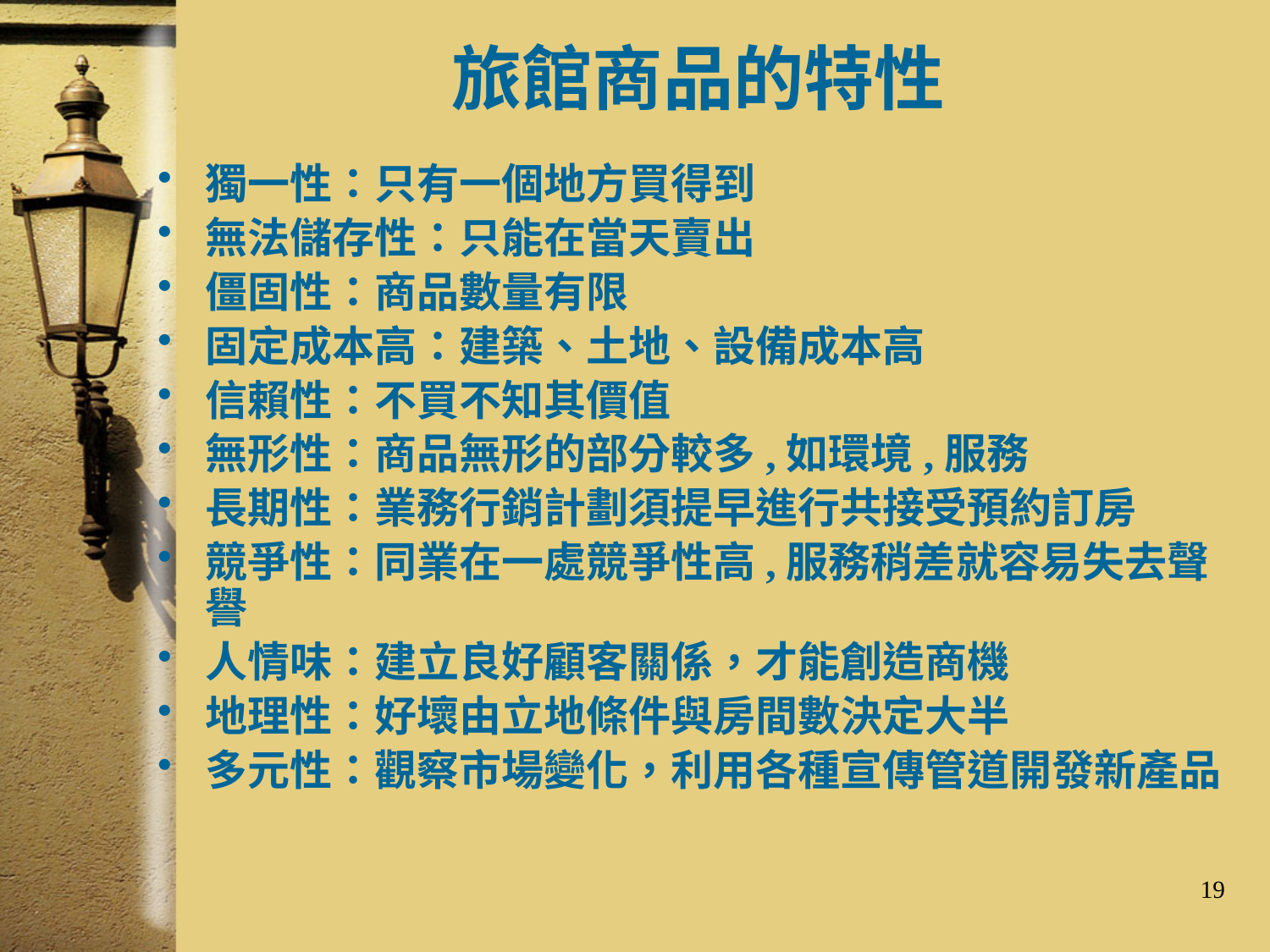

# 旅館商品的特性
獨一性：只有一個地方買得到
無法儲存性：只能在當天賣出
僵固性：商品數量有限
固定成本高：建築、土地、設備成本高
信賴性：不買不知其價值
無形性：商品無形的部分較多,如環境,服務
長期性：業務行銷計劃須提早進行共接受預約訂房
競爭性：同業在一處競爭性高,服務稍差就容易失去聲譽
人情味：建立良好顧客關係，才能創造商機
地理性：好壞由立地條件與房間數決定大半
多元性：觀察市場變化，利用各種宣傳管道開發新產品
19